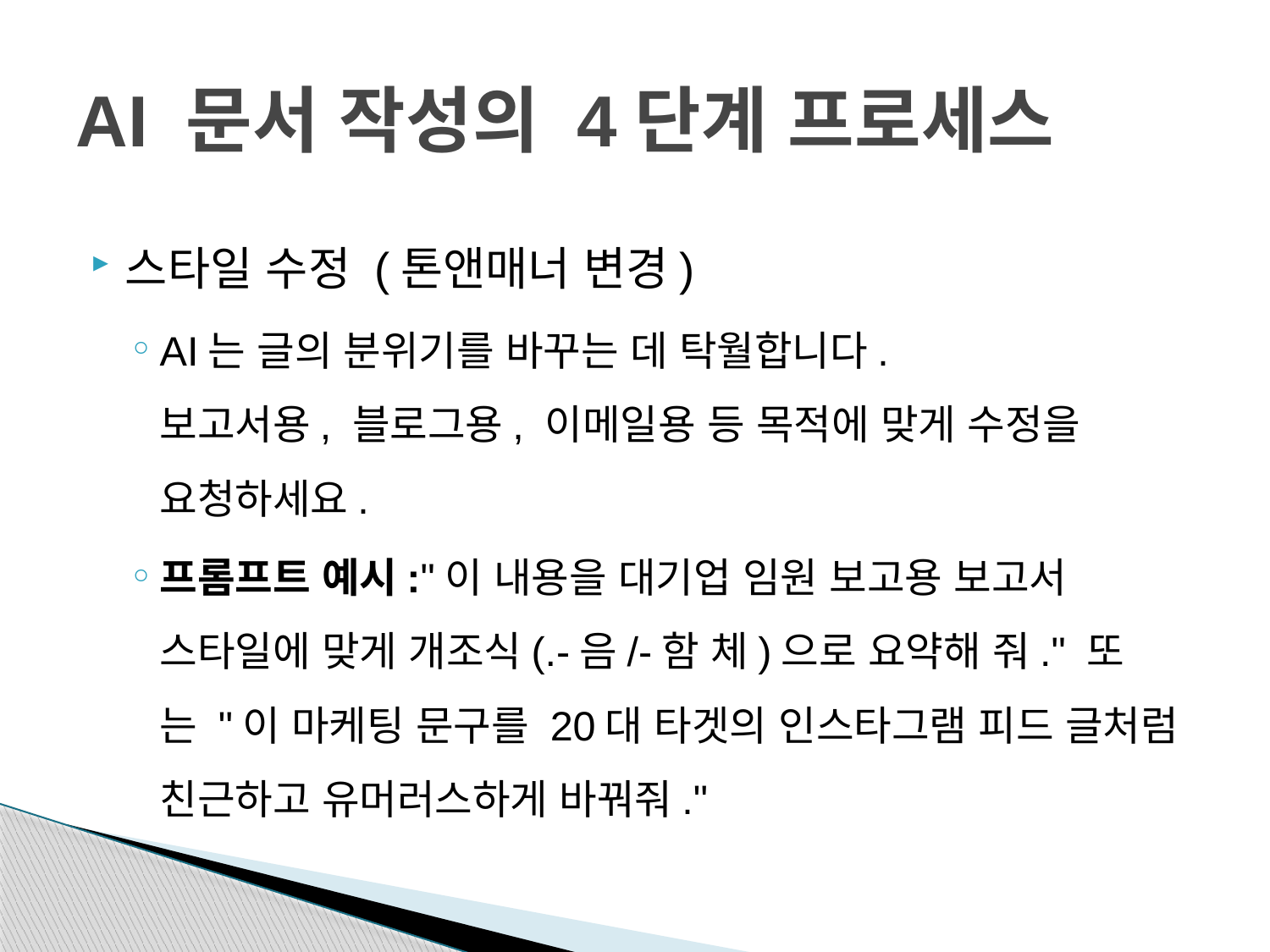

# AI 문서 작성의 4단계 프로세스
스타일 수정 (톤앤매너 변경)
AI는 글의 분위기를 바꾸는 데 탁월합니다.
보고서용, 블로그용, 이메일용 등 목적에 맞게 수정을 요청하세요.
프롬프트 예시:"이 내용을 대기업 임원 보고용 보고서 스타일에 맞게 개조식(.-음/-함 체)으로 요약해 줘." 또는 "이 마케팅 문구를 20대 타겟의 인스타그램 피드 글처럼 친근하고 유머러스하게 바꿔줘."